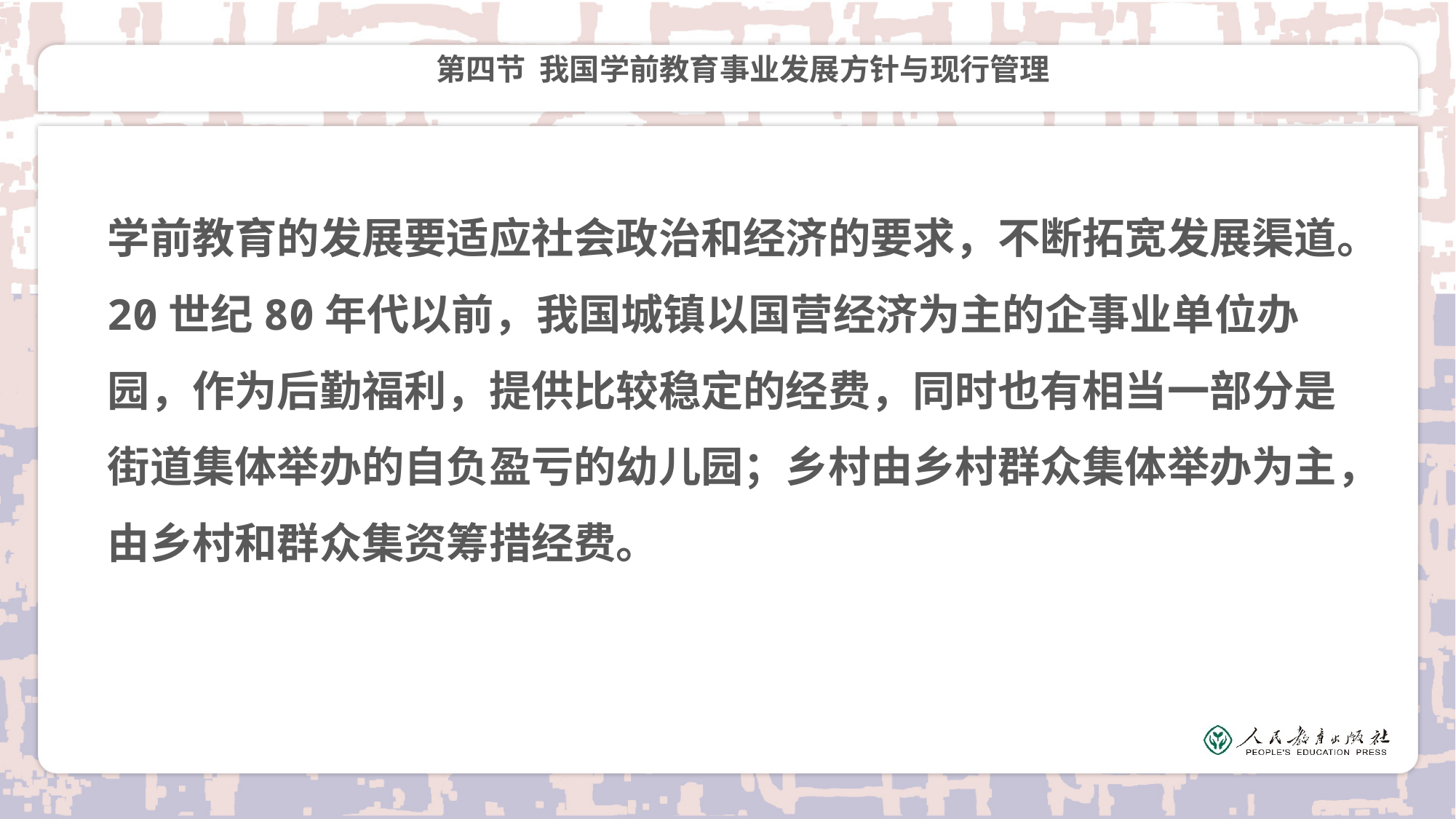

# 第四节  我国学前教育事业发展方针与现行管理
学前教育的发展要适应社会政治和经济的要求，不断拓宽发展渠道。20世纪80年代以前，我国城镇以国营经济为主的企事业单位办园，作为后勤福利，提供比较稳定的经费，同时也有相当一部分是街道集体举办的自负盈亏的幼儿园；乡村由乡村群众集体举办为主，由乡村和群众集资筹措经费。